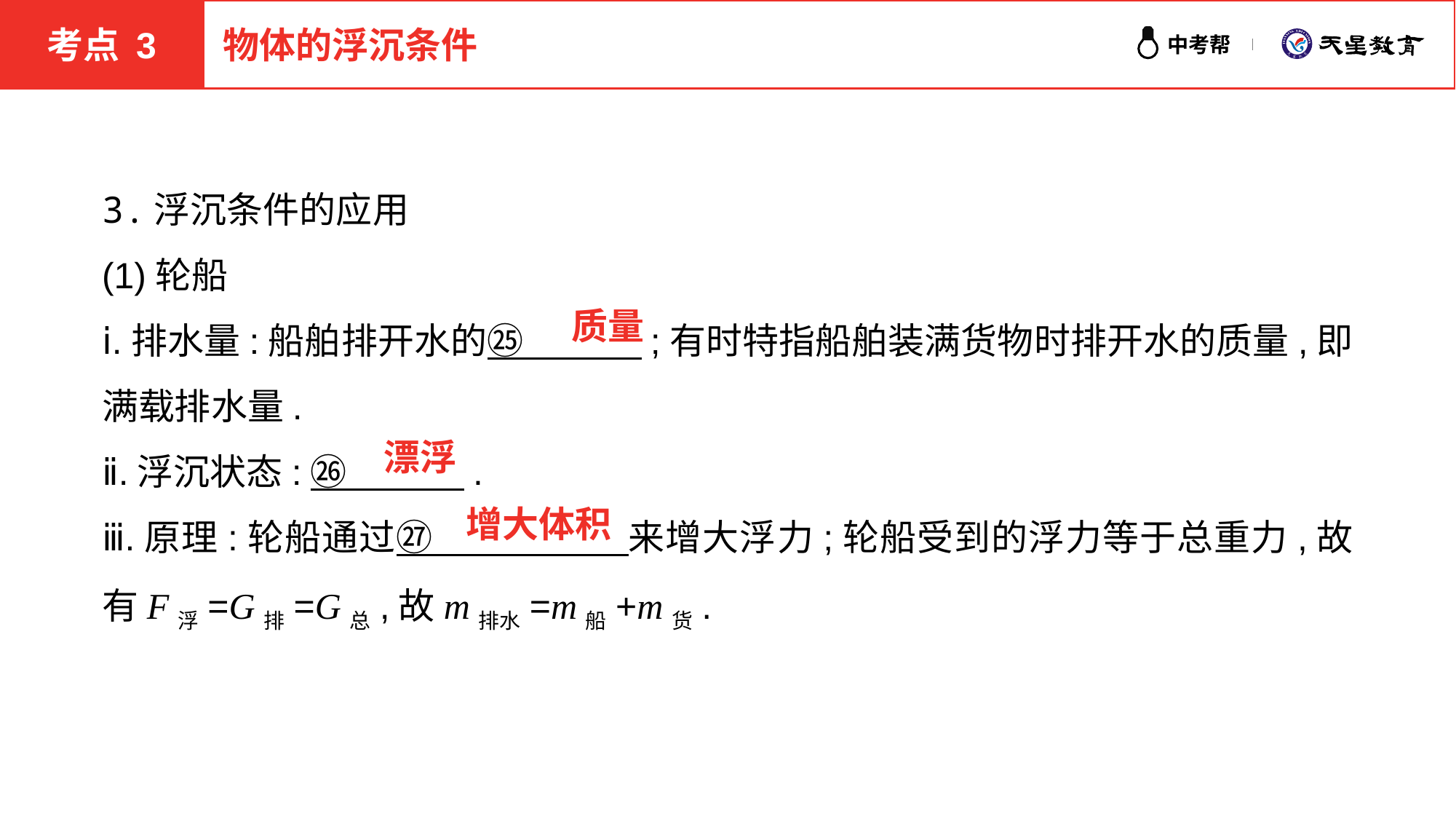

考点 3
物体的浮沉条件
3.浮沉条件的应用
(1)轮船
ⅰ.排水量:船舶排开水的㉕ 　　　;有时特指船舶装满货物时排开水的质量,即满载排水量.
ⅱ.浮沉状态:㉖ 　　　.
ⅲ.原理:轮船通过㉗ 　　　　　来增大浮力;轮船受到的浮力等于总重力,故有F浮=G排=G总,故m排水=m船+m货.
质量
漂浮
增大体积